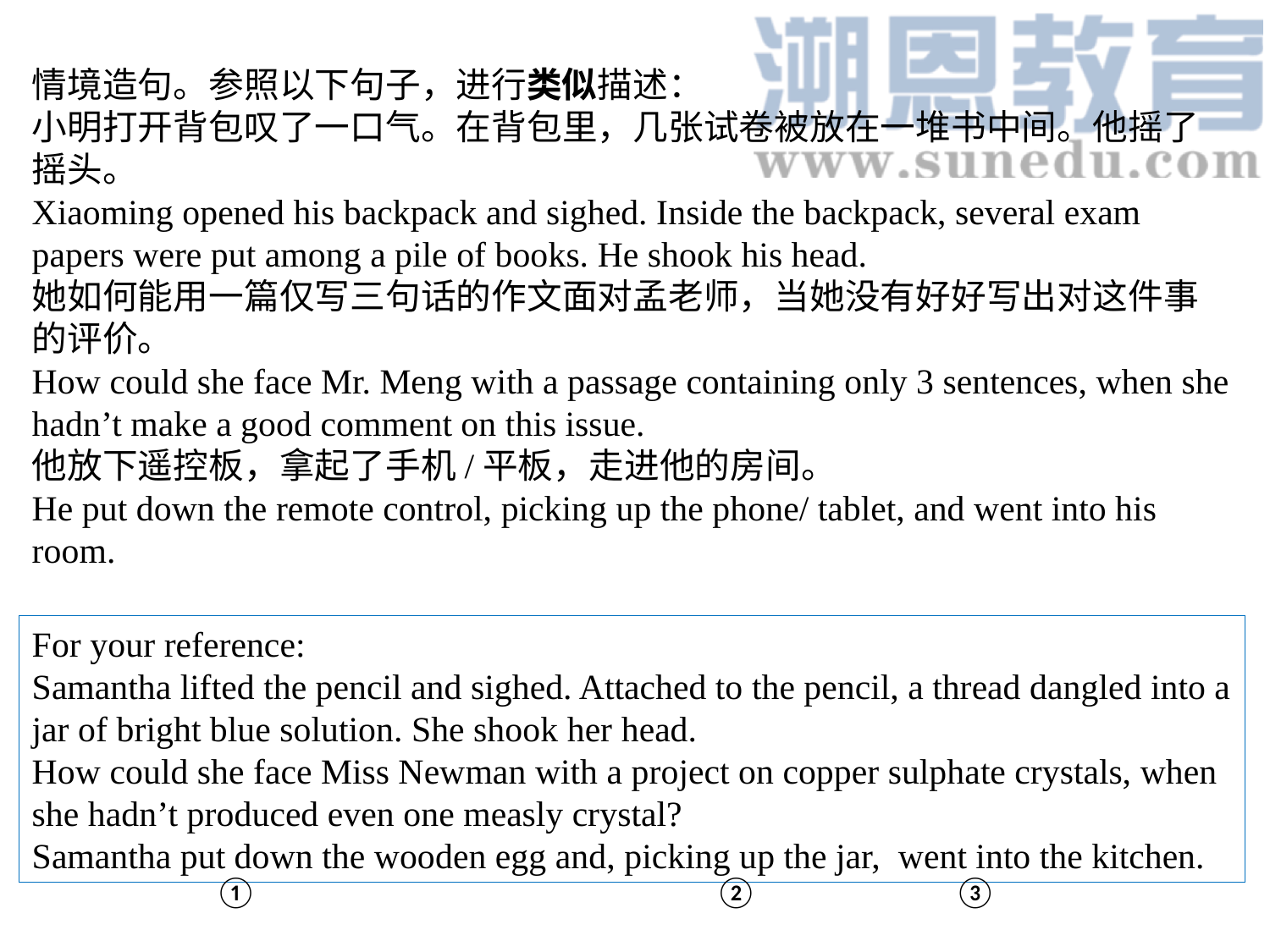

情境造句。参照以下句子，进行类似描述：
小明打开背包叹了一口气。在背包里，几张试卷被放在一堆书中间。他摇了摇头。
Xiaoming opened his backpack and sighed. Inside the backpack, several exam papers were put among a pile of books. He shook his head.
她如何能用一篇仅写三句话的作文面对孟老师，当她没有好好写出对这件事的评价。
How could she face Mr. Meng with a passage containing only 3 sentences, when she hadn’t make a good comment on this issue.
他放下遥控板，拿起了手机/平板，走进他的房间。
He put down the remote control, picking up the phone/ tablet, and went into his room.
For your reference:
Samantha lifted the pencil and sighed. Attached to the pencil, a thread dangled into a jar of bright blue solution. She shook her head.
How could she face Miss Newman with a project on copper sulphate crystals, when she hadn’t produced even one measly crystal?
Samantha put down the wooden egg and, picking up the jar,  went into the kitchen.
①
②
③